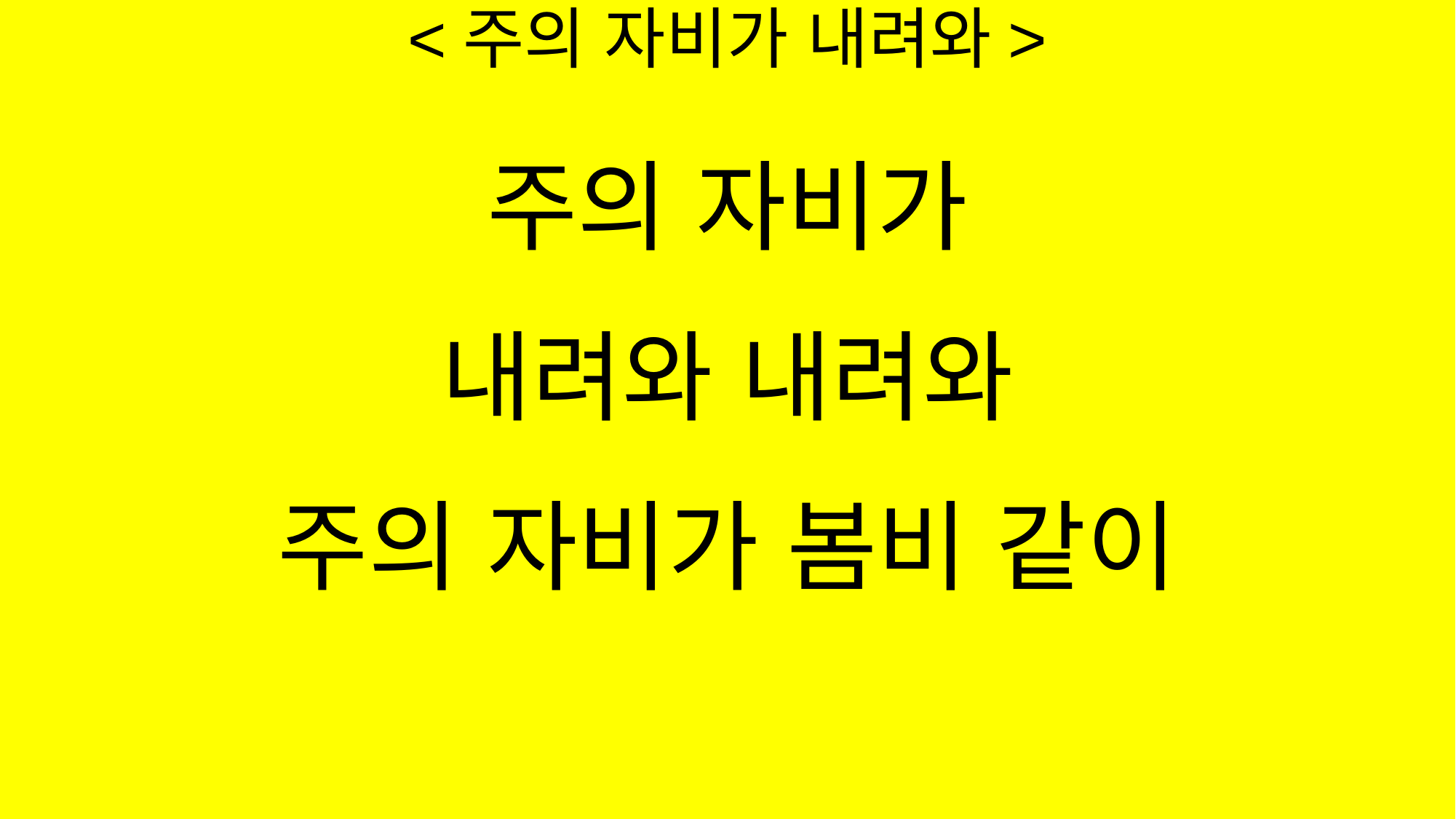

# <주의 자비가 내려와>
주의 자비가

내려와 내려와

주의 자비가 봄비 같이